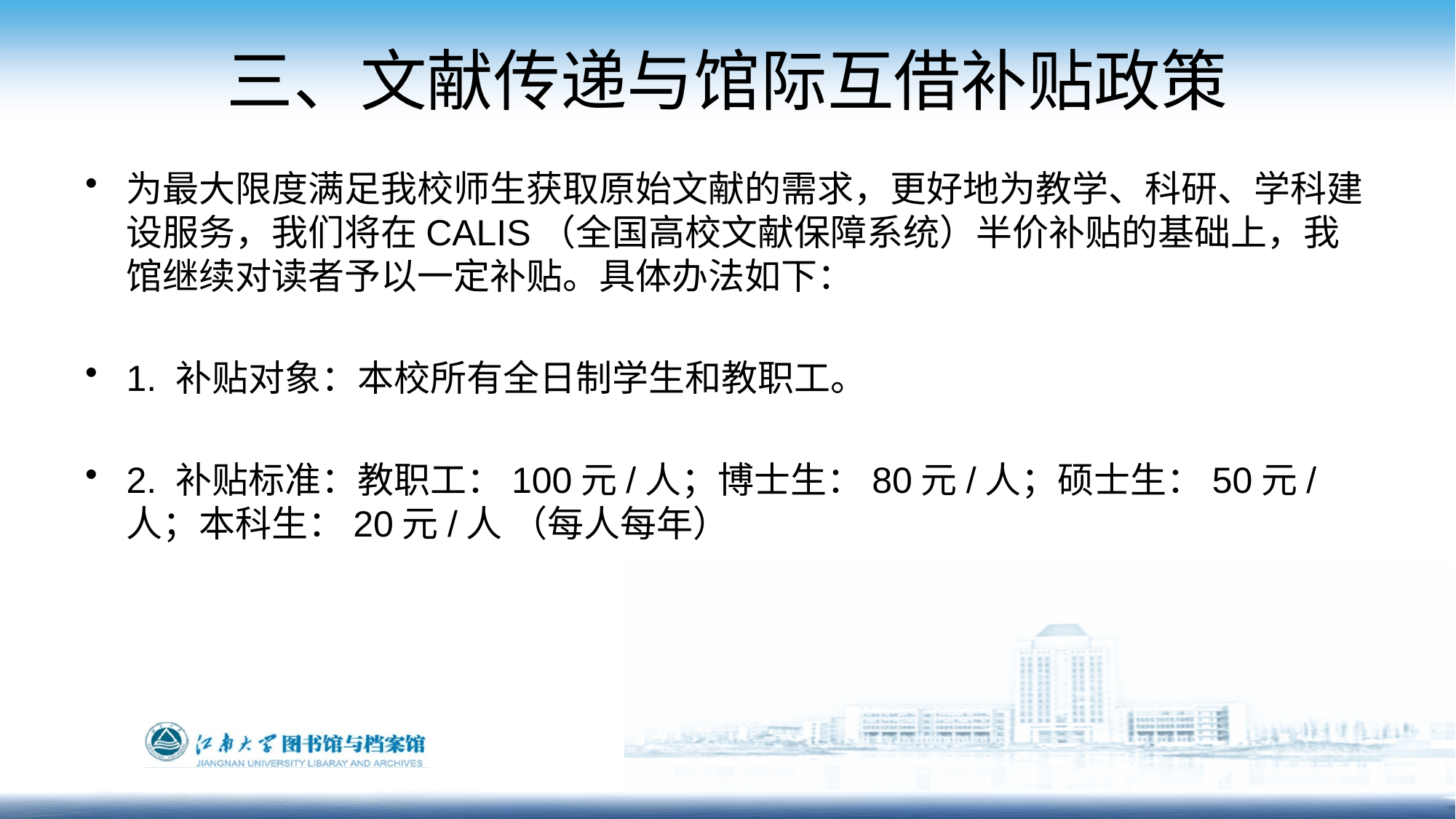

# 三、文献传递与馆际互借补贴政策
为最大限度满足我校师生获取原始文献的需求，更好地为教学、科研、学科建设服务，我们将在CALIS（全国高校文献保障系统）半价补贴的基础上，我馆继续对读者予以一定补贴。具体办法如下：

1. 补贴对象：本校所有全日制学生和教职工。

2. 补贴标准：教职工：100元/人；博士生：80元/人；硕士生：50元/人；本科生：20元/人 （每人每年）